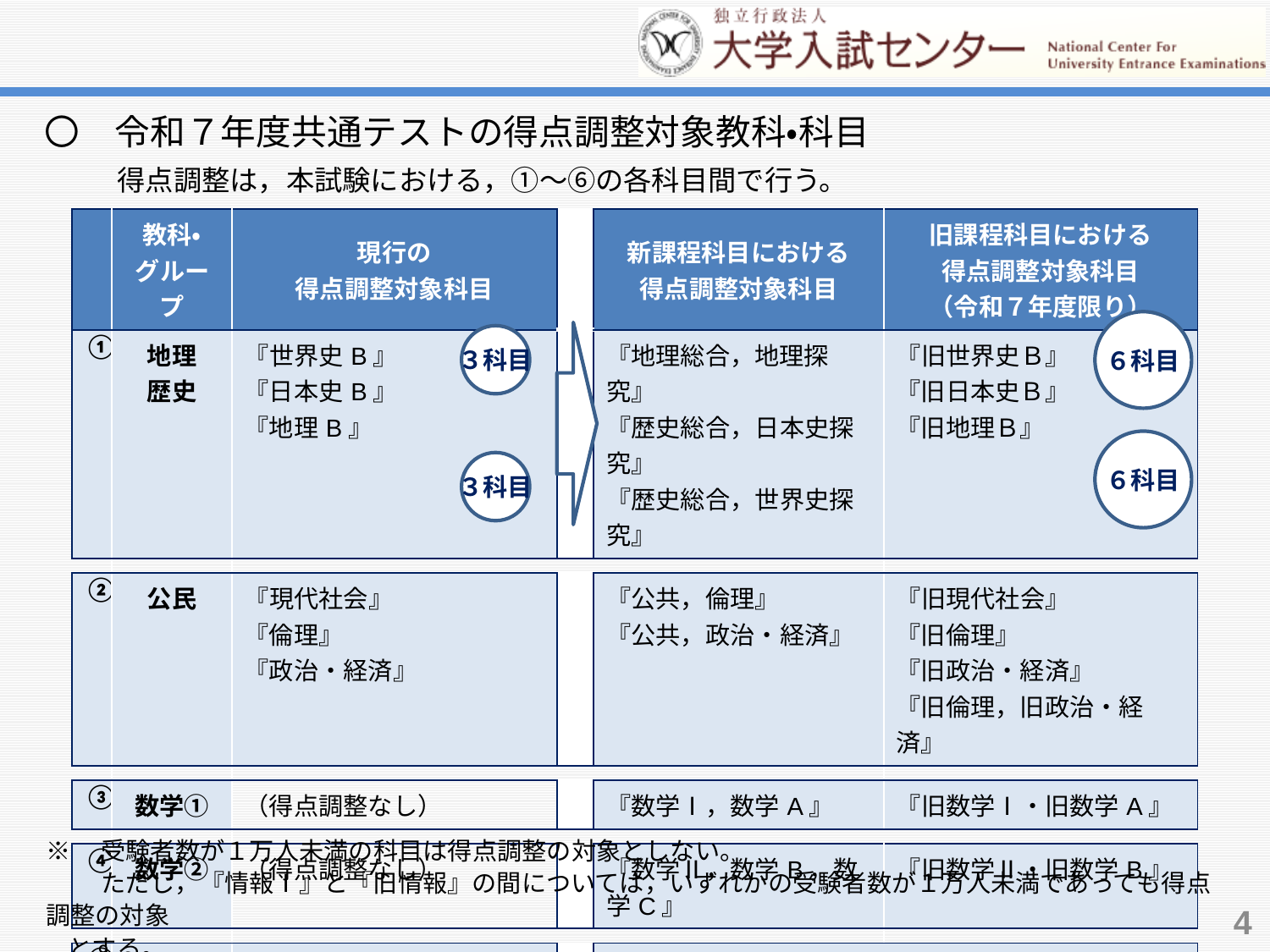

〇　令和７年度共通テストの得点調整対象教科・科目
得点調整は，本試験における，①～⑥の各科目間で行う。
|  | 教科・ グループ | 現行の 得点調整対象科目 |  | 新課程科目における 得点調整対象科目 | 旧課程科目における 得点調整対象科目 （令和７年度限り） |
| --- | --- | --- | --- | --- | --- |
| ① | 地理 歴史 | 『世界史B』 『日本史B』 『地理B』 |  | 『地理総合，地理探究』 『歴史総合，日本史探究』 『歴史総合，世界史探究』 | 『旧世界史Ｂ』 『旧日本史Ｂ』 『旧地理Ｂ』 |
|  |  |  |  |  |  |
| ② | 公民 | 『現代社会』 『倫理』 『政治・経済』 |  | 『公共，倫理』 『公共，政治・経済』 | 『旧現代社会』 『旧倫理』 『旧政治・経済』 『旧倫理，旧政治・経済』 |
|  |  |  |  |  |  |
| ③ | 数学① | （得点調整なし） |  | 『数学Ⅰ，数学A』 | 『旧数学Ⅰ・旧数学A』 |
|  |  |  |  |  |  |
| ④ | 数学② | （得点調整なし） |  | 『数学Ⅱ，数学B，数学C』 | 『旧数学Ⅱ・旧数学B』 |
|  |  |  |  |  |  |
| ⑤ | 理科 | 『物理』『化学』『生物』『地学』 |  | 『物理』『化学』『生物』『地学』 |  |
|  |  |  |  |  |  |
| ⑥ | 情報 | （出題なし） |  | 『情報Ⅰ』 | 『旧情報』 |

６科目

３科目
６科目
３科目
※　受験者数が１万人未満の科目は得点調整の対象としない。
　　 ただし，『情報Ⅰ』と『旧情報』の間については，いずれかの受験者数が１万人未満であっても得点調整の対象
   とする。
4